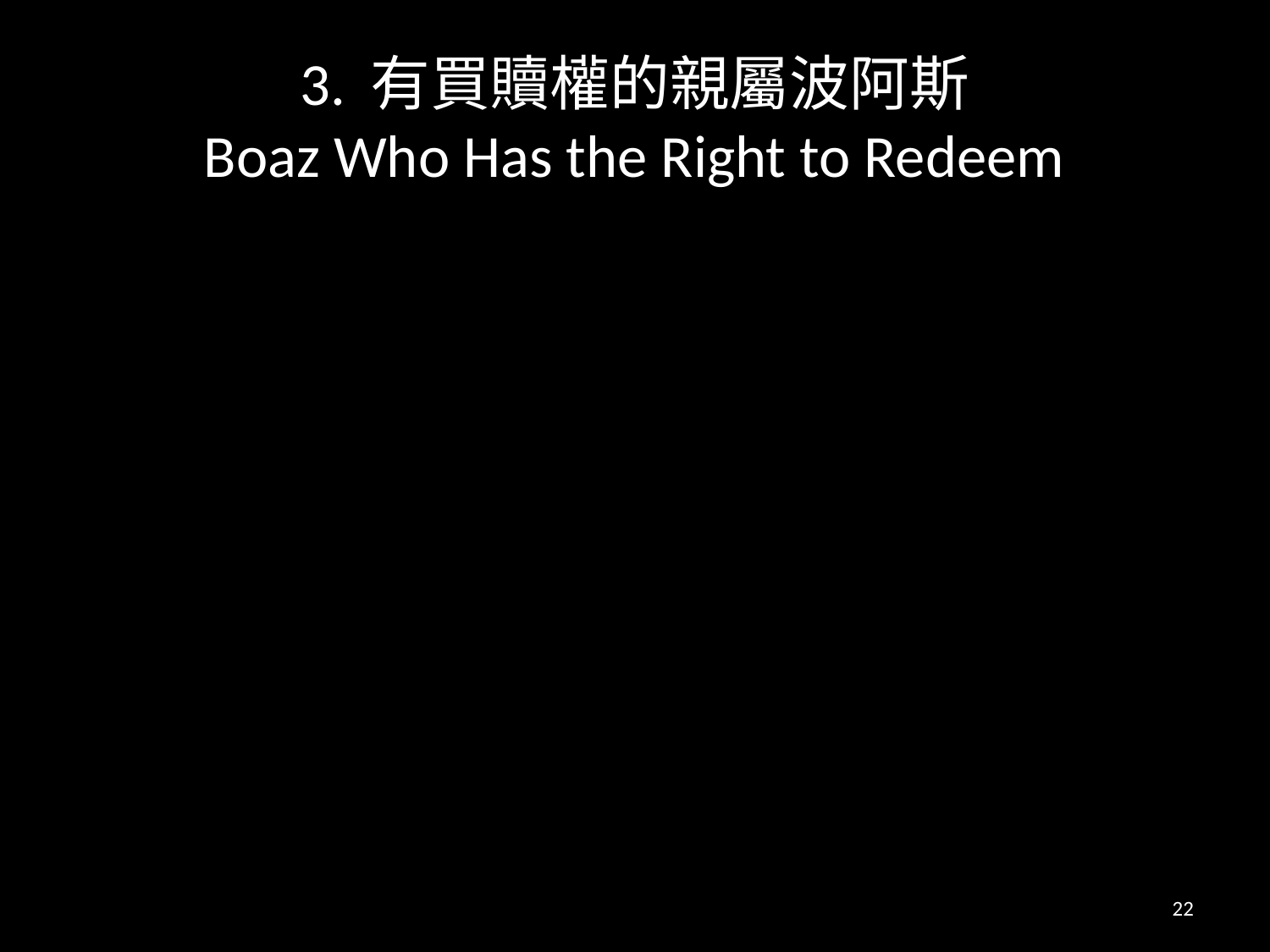

# 3. 有買贖權的親屬波阿斯 Boaz Who Has the Right to Redeem

22